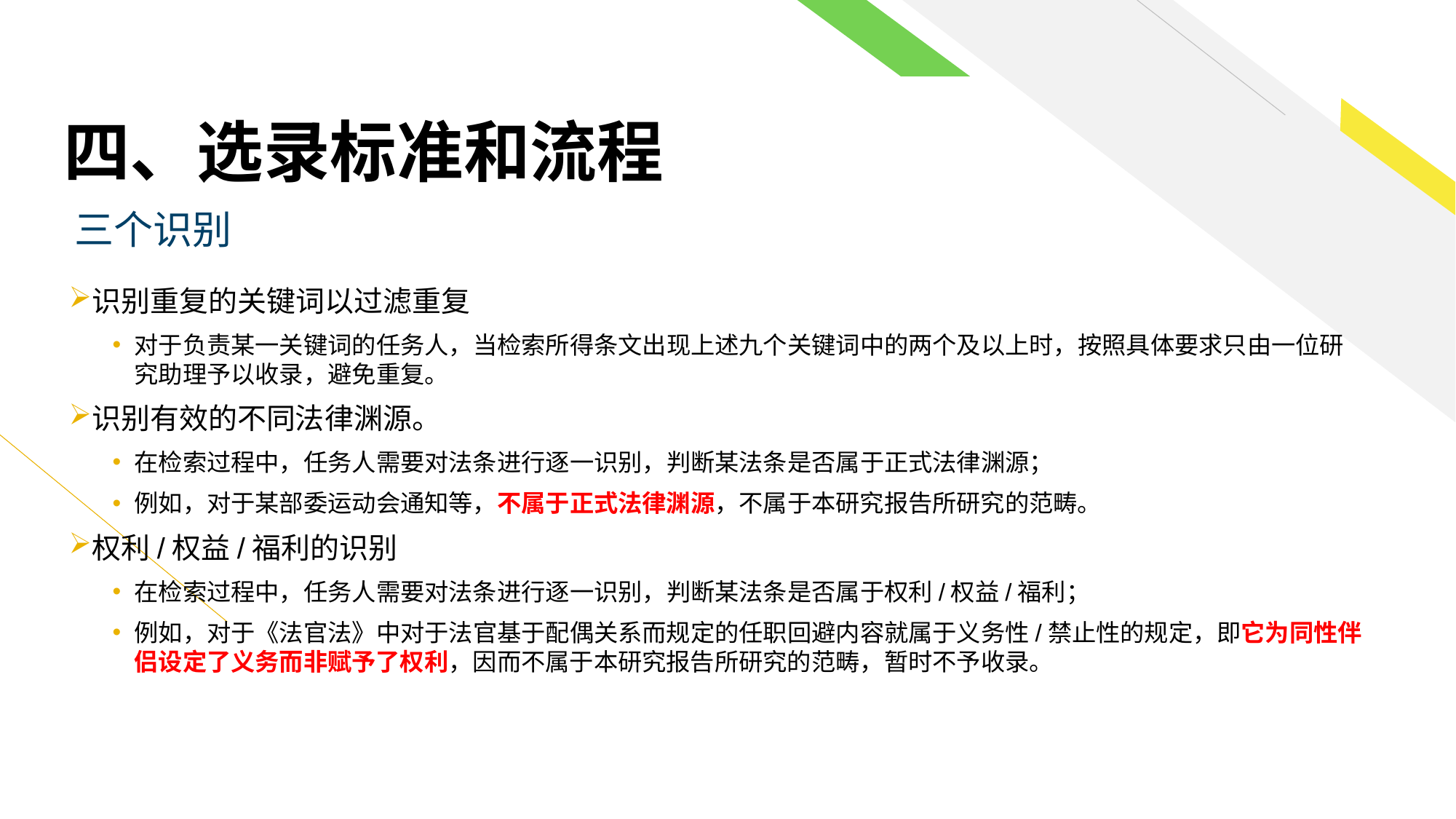

四、选录标准和流程
三个识别
识别重复的关键词以过滤重复
对于负责某一关键词的任务人，当检索所得条文出现上述九个关键词中的两个及以上时，按照具体要求只由一位研究助理予以收录，避免重复。
识别有效的不同法律渊源。
在检索过程中，任务人需要对法条进行逐一识别，判断某法条是否属于正式法律渊源；
例如，对于某部委运动会通知等，不属于正式法律渊源，不属于本研究报告所研究的范畴。
权利/权益/福利的识别
在检索过程中，任务人需要对法条进行逐一识别，判断某法条是否属于权利/权益/福利；
例如，对于《法官法》中对于法官基于配偶关系而规定的任职回避内容就属于义务性/禁止性的规定，即它为同性伴侣设定了义务而非赋予了权利，因而不属于本研究报告所研究的范畴，暂时不予收录。